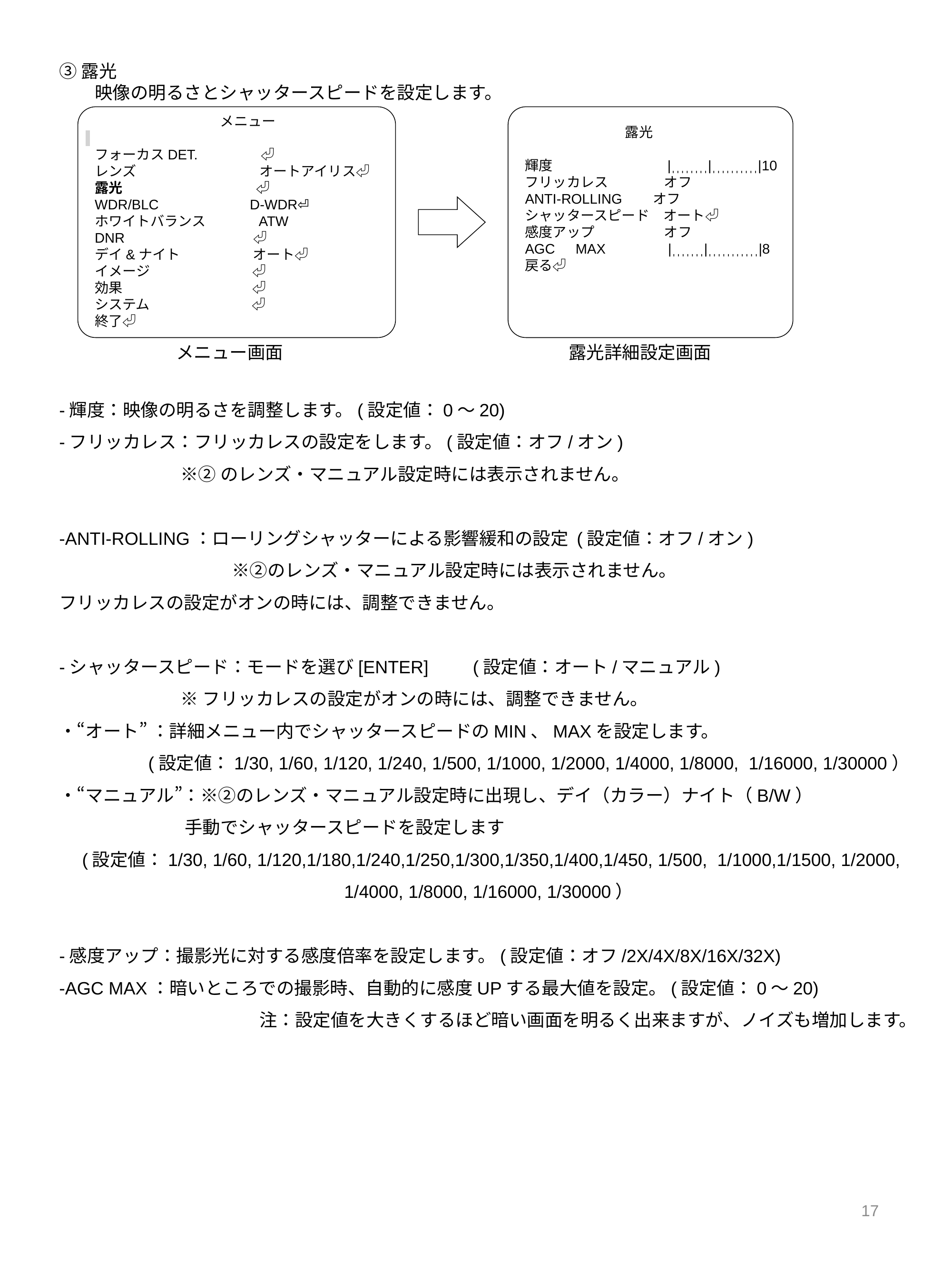

③露光
　　映像の明るさとシャッタースピードを設定します。
　　メニュー

フォーカスDET. 　     　    ⏎
レンズ　　　　　　　        オートアイリス⏎
露光　　　　　　　　       ⏎
WDR/BLC   　　 　         D-WDR⏎
ホワイトバランス　       　ATW
DNR　　　　　　　         ⏎
デイ&ナイト　　　          オート⏎
イメージ　　　　　　      ⏎
効果　　　　　　　　      ⏎
システム　　　　　　      ⏎
終了⏎

　　　　　　　　　露光

輝度　　　　　　　　|ˌˌˌˌˌˌˌˌ|ˌˌˌˌˌˌˌˌˌˌ|10
フリッカレス　　　　オフ
ANTI-ROLLING       オフ
シャッタースピード　オート⏎
感度アップ　　　　　オフ
AGC　MAX　　　　|ˌˌˌˌˌˌˌ|ˌˌˌˌˌˌˌˌˌˌˌ|8
戻る⏎

メニュー画面　　　　　　　　　　　　　　　　露光詳細設定画面
-輝度：映像の明るさを調整します。(設定値：0～20)
-フリッカレス：フリッカレスの設定をします。(設定値：オフ/オン)
                              ※②のレンズ・マニュアル設定時には表示されません。

-ANTI-ROLLING：ローリングシャッターによる影響緩和の設定 (設定値：オフ/オン)
		　   ※②のレンズ・マニュアル設定時には表示されません。
フリッカレスの設定がオンの時には、調整できません。

-シャッタースピード：モードを選び[ENTER]　　(設定値：オート/マニュアル)
                              ※フリッカレスの設定がオンの時には、調整できません。
・“オート” ：詳細メニュー内でシャッタースピードのMIN、MAXを設定します。
　         　 (設定値：1/30, 1/60, 1/120, 1/240, 1/500, 1/1000, 1/2000, 1/4000, 1/8000,  1/16000, 1/30000）
・“マニュアル”：※②のレンズ・マニュアル設定時に出現し、デイ（カラー）ナイト（B/W）
                              手動でシャッタースピードを設定します
 (設定値：1/30, 1/60, 1/120,1/180,1/240,1/250,1/300,1/350,1/400,1/450, 1/500,  1/1000,1/1500, 1/2000, 1/4000, 1/8000, 1/16000, 1/30000）

-感度アップ：撮影光に対する感度倍率を設定します。(設定値：オフ/2X/4X/8X/16X/32X)
-AGC MAX：暗いところでの撮影時、自動的に感度UPする最大値を設定。(設定値：0～20)
　　　　 　　　　　　　注：設定値を大きくするほど暗い画面を明るく出来ますが、ノイズも増加します。
17